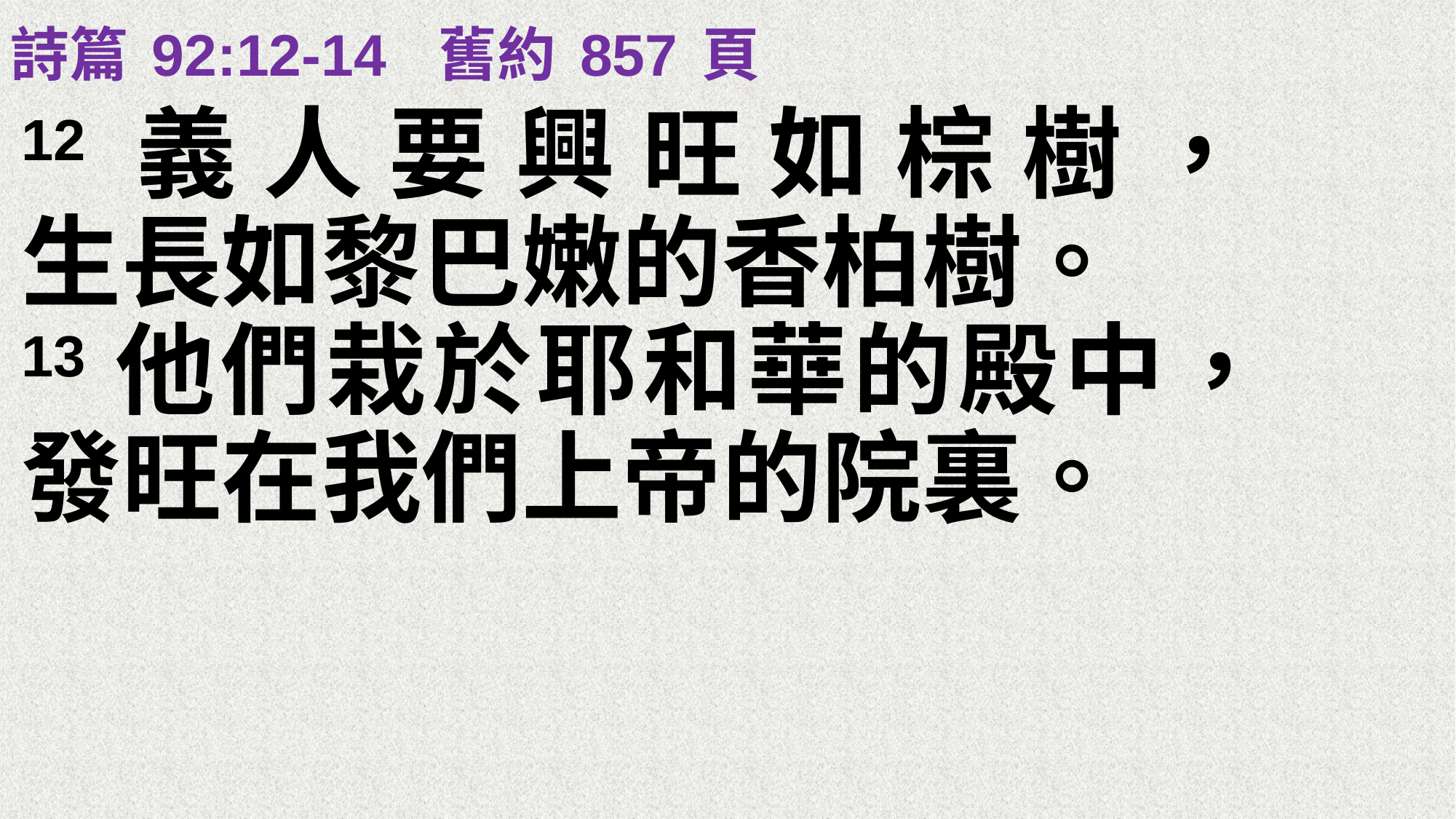

詩篇92:12-14 舊約857頁
12義人要興旺如棕樹，
生長如黎巴嫩的香柏樹。
13他們栽於耶和華的殿中，
發旺在我們上帝的院裏。